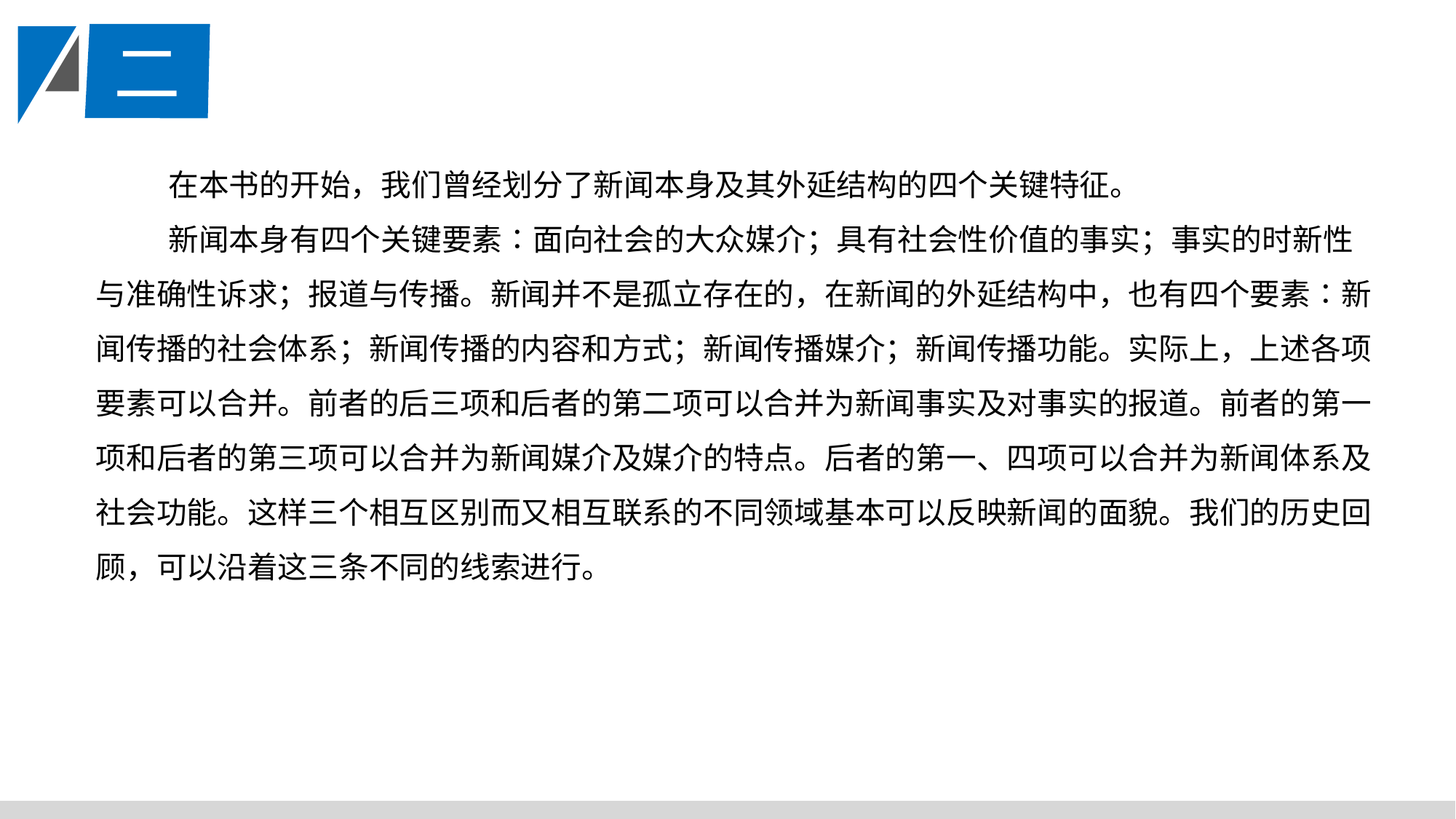

二
在本书的开始，我们曾经划分了新闻本身及其外延结构的四个关键特征。
新闻本身有四个关键要素∶面向社会的大众媒介；具有社会性价值的事实；事实的时新性与准确性诉求；报道与传播。新闻并不是孤立存在的，在新闻的外延结构中，也有四个要素∶新闻传播的社会体系；新闻传播的内容和方式；新闻传播媒介；新闻传播功能。实际上，上述各项要素可以合并。前者的后三项和后者的第二项可以合并为新闻事实及对事实的报道。前者的第一项和后者的第三项可以合并为新闻媒介及媒介的特点。后者的第一、四项可以合并为新闻体系及社会功能。这样三个相互区别而又相互联系的不同领域基本可以反映新闻的面貌。我们的历史回顾，可以沿着这三条不同的线索进行。